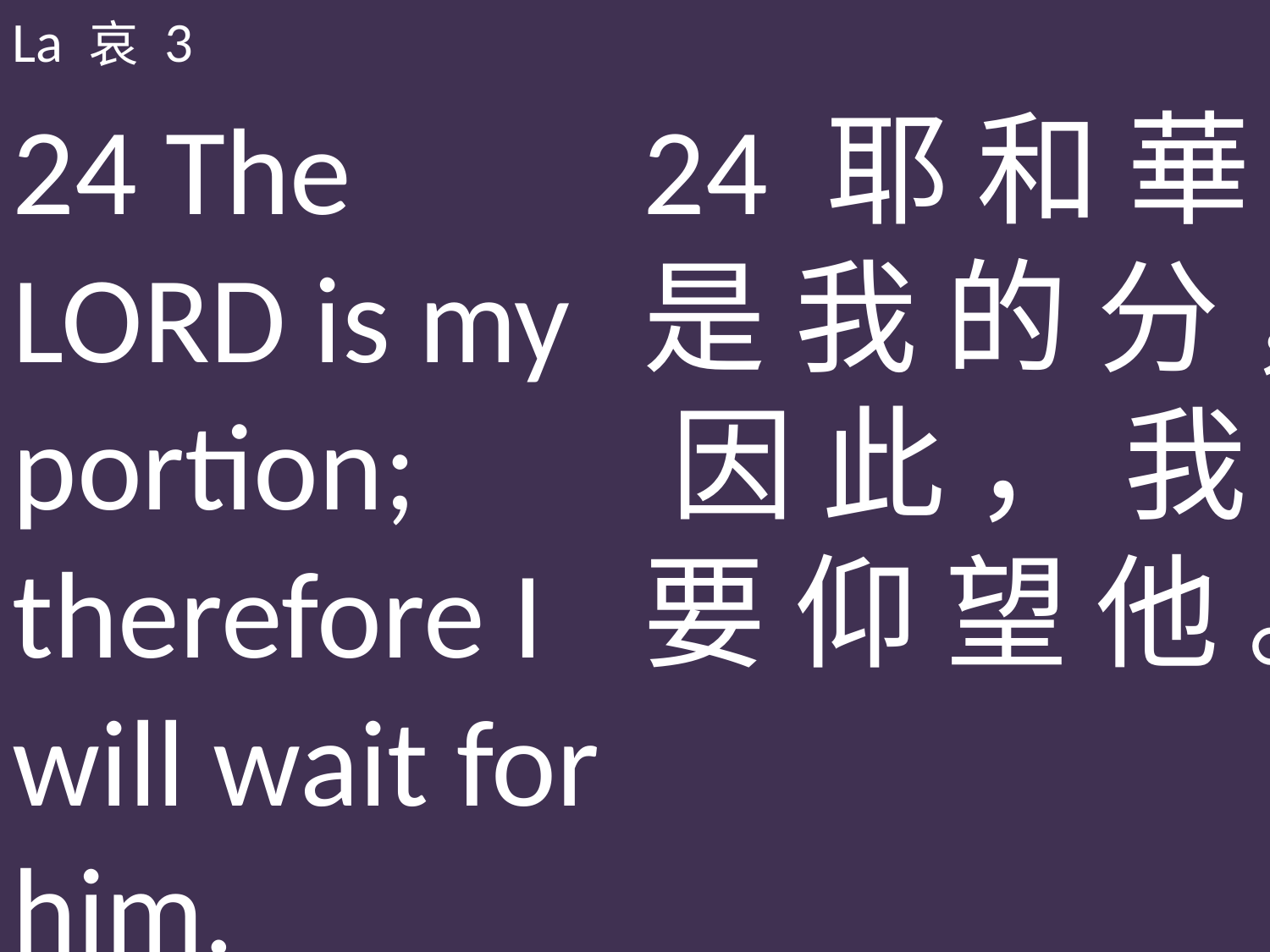

La 哀 3
24 The LORD is my portion; therefore I will wait for him.
24 耶 和 華 是 我 的 分 ， 因 此 ， 我 要 仰 望 他 。